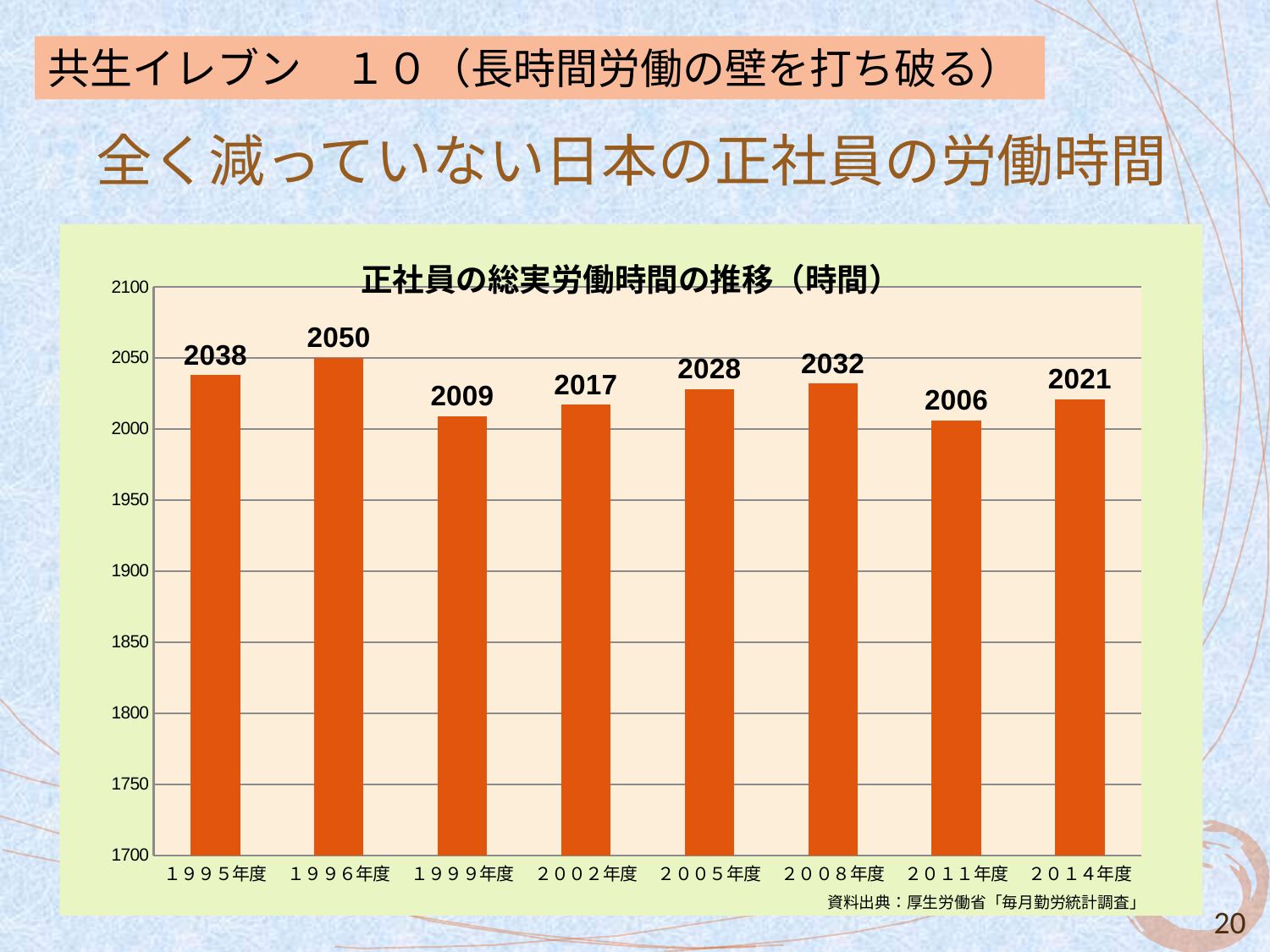

共生イレブン　１０（長時間労働の壁を打ち破る）
# 全く減っていない日本の正社員の労働時間

### Chart: 正社員の総実労働時間の推移（時間）

| Category | 一般労働者の総実労働時間 |
|---|---|
| １９９５年度 | 2038.0 |
| １９９６年度 | 2050.0 |
| １９９９年度 | 2009.0 |
| ２００２年度 | 2017.0 |
| ２００５年度 | 2028.0 |
| ２００８年度 | 2032.0 |
| ２０１１年度 | 2006.0 |
| ２０１４年度 | 2021.0 |
20